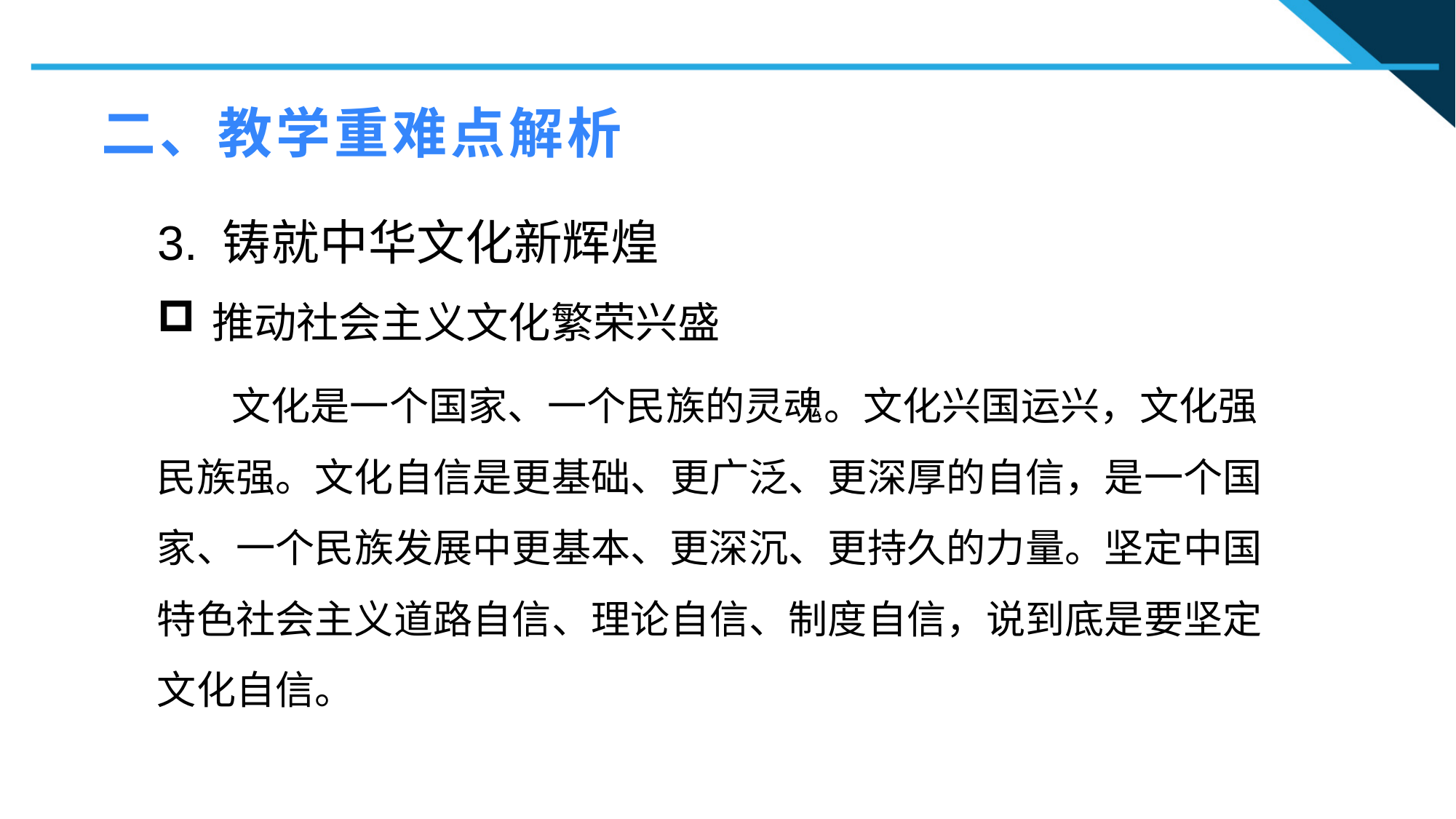

二、教学重难点解析
3. 铸就中华文化新辉煌
推动社会主义文化繁荣兴盛
1
           文化是一个国家、一个民族的灵魂。文化兴国运兴，文化强民族强。文化自信是更基础、更广泛、更深厚的自信，是一个国家、一个民族发展中更基本、更深沉、更持久的力量。坚定中国特色社会主义道路自信、理论自信、制度自信，说到底是要坚定文化自信。
2
2
n